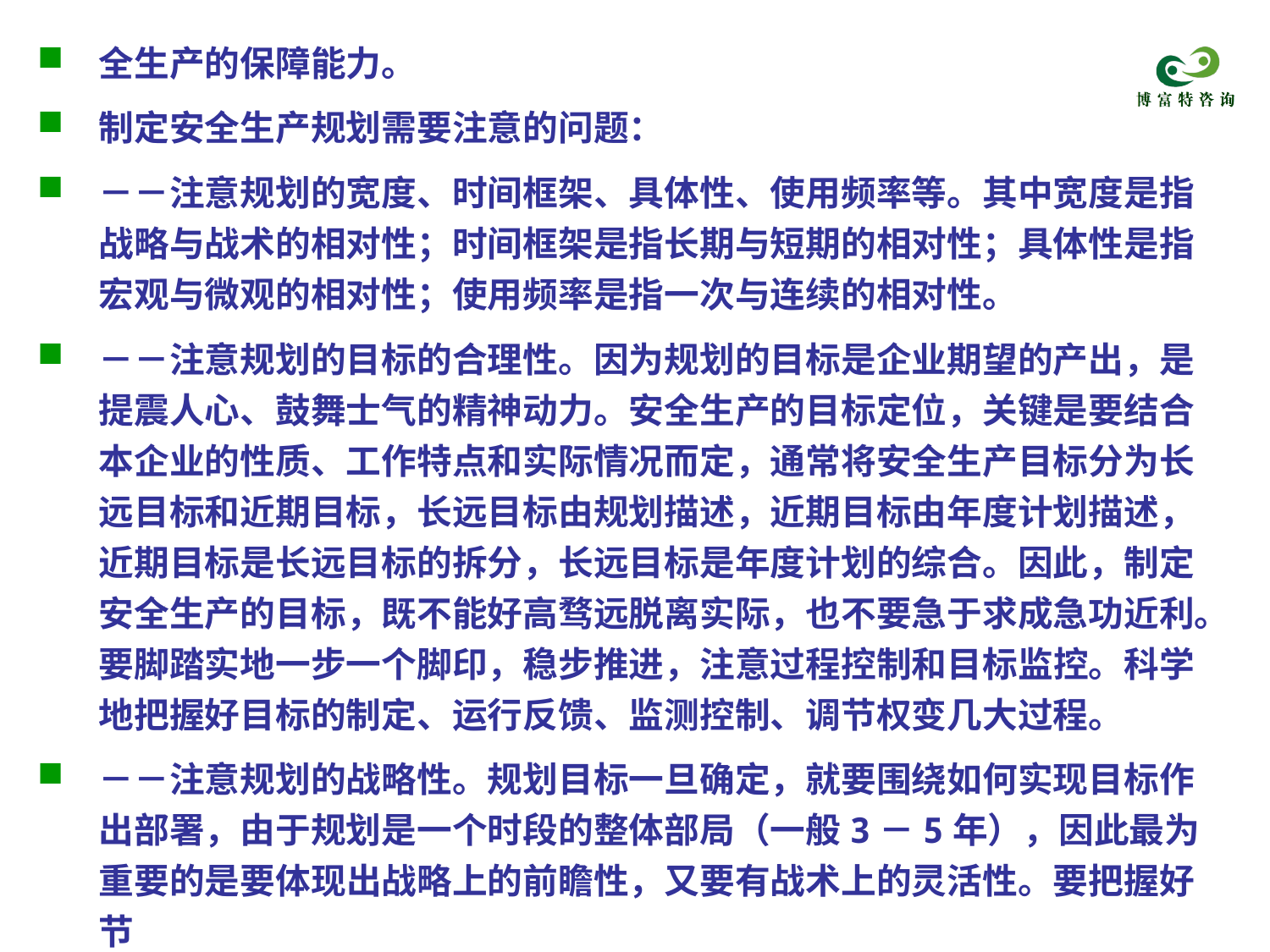

全生产的保障能力。
制定安全生产规划需要注意的问题：
－－注意规划的宽度、时间框架、具体性、使用频率等。其中宽度是指战略与战术的相对性；时间框架是指长期与短期的相对性；具体性是指宏观与微观的相对性；使用频率是指一次与连续的相对性。
－－注意规划的目标的合理性。因为规划的目标是企业期望的产出，是提震人心、鼓舞士气的精神动力。安全生产的目标定位，关键是要结合本企业的性质、工作特点和实际情况而定，通常将安全生产目标分为长远目标和近期目标，长远目标由规划描述，近期目标由年度计划描述，近期目标是长远目标的拆分，长远目标是年度计划的综合。因此，制定安全生产的目标，既不能好高骛远脱离实际，也不要急于求成急功近利。要脚踏实地一步一个脚印，稳步推进，注意过程控制和目标监控。科学地把握好目标的制定、运行反馈、监测控制、调节权变几大过程。
－－注意规划的战略性。规划目标一旦确定，就要围绕如何实现目标作出部署，由于规划是一个时段的整体部局（一般3－5年），因此最为重要的是要体现出战略上的前瞻性，又要有战术上的灵活性。要把握好节